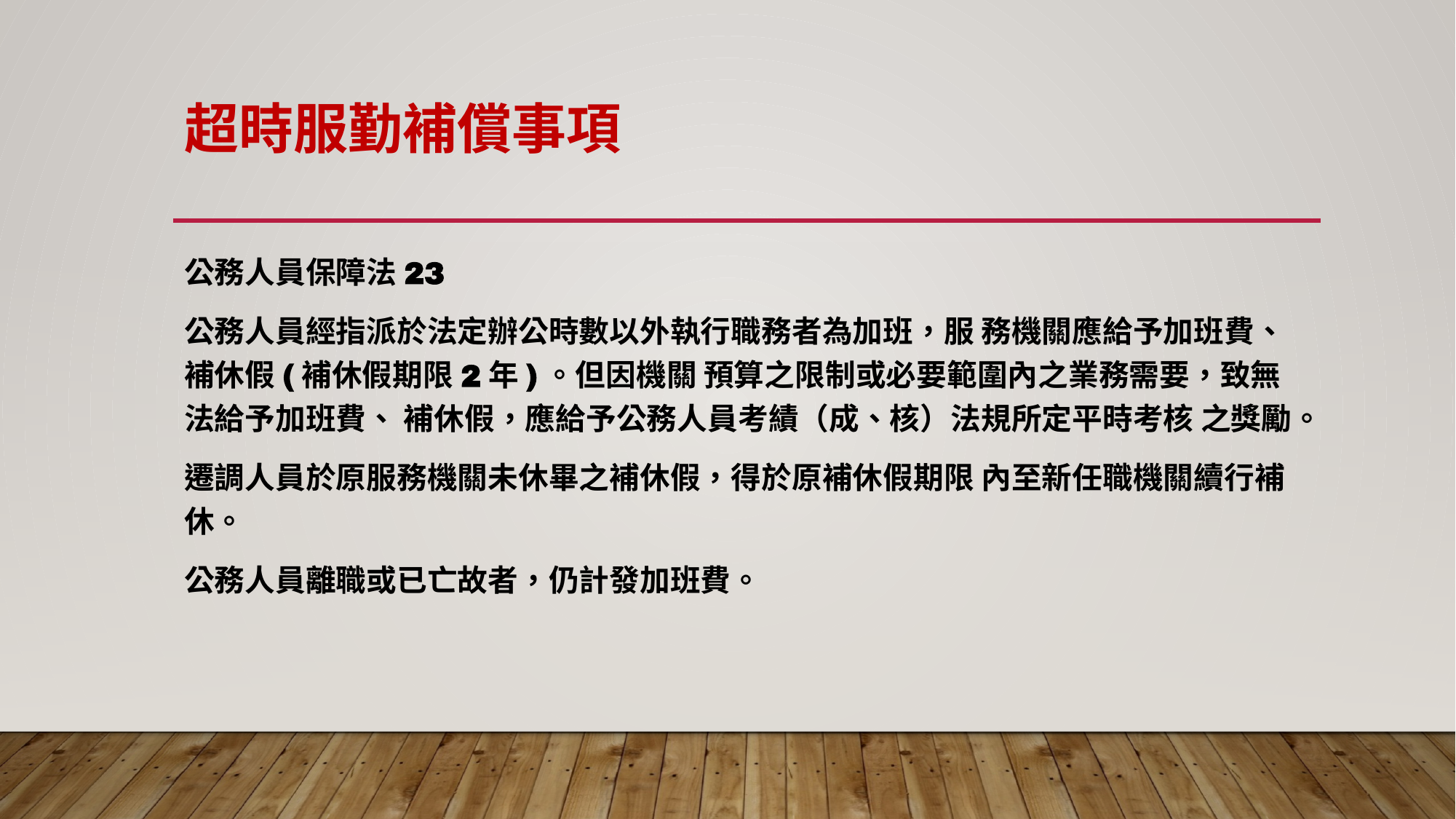

# 超時服勤補償事項
公務人員保障法23
公務人員經指派於法定辦公時數以外執行職務者為加班，服 務機關應給予加班費、補休假(補休假期限2年)。但因機關 預算之限制或必要範圍內之業務需要，致無法給予加班費、 補休假，應給予公務人員考績（成、核）法規所定平時考核 之獎勵。
遷調人員於原服務機關未休畢之補休假，得於原補休假期限 內至新任職機關續行補休。
公務人員離職或已亡故者，仍計發加班費。